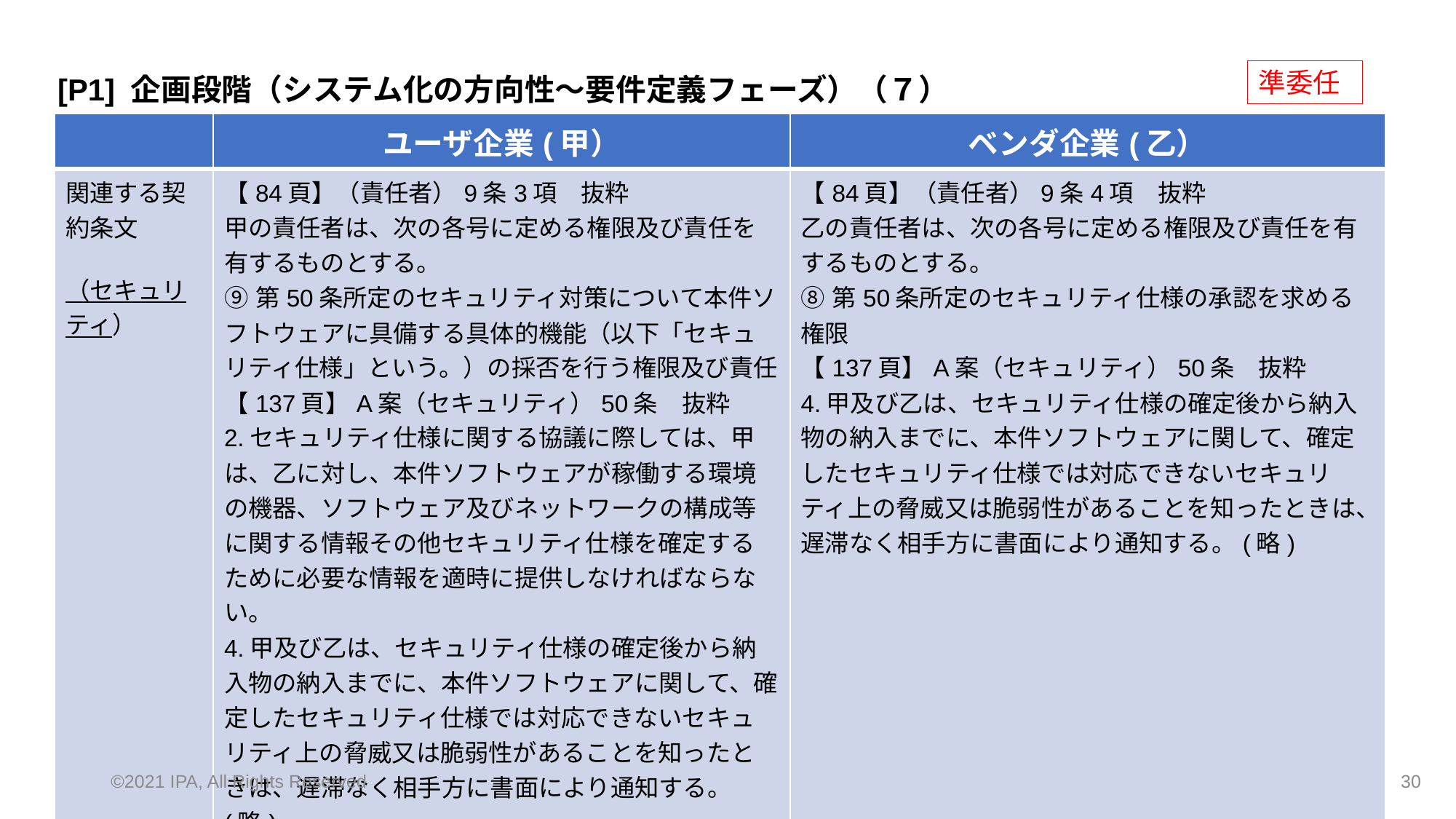

準委任
[P1] 企画段階（システム化の方向性～要件定義フェーズ）（７）
|  | ユーザ企業(甲） | ベンダ企業(乙） |
| --- | --- | --- |
| 関連する契約条文 （セキュリティ） | 【84頁】（責任者）9条3項　抜粋 甲の責任者は、次の各号に定める権限及び責任を有するものとする。 ⑨第50条所定のセキュリティ対策について本件ソフトウェアに具備する具体的機能（以下「セキュリティ仕様」という。）の採否を行う権限及び責任 【137頁】A案（セキュリティ）50条　抜粋 2.セキュリティ仕様に関する協議に際しては、甲は、乙に対し、本件ソフトウェアが稼働する環境の機器、ソフトウェア及びネットワークの構成等に関する情報その他セキュリティ仕様を確定するために必要な情報を適時に提供しなければならない。 4.甲及び乙は、セキュリティ仕様の確定後から納入物の納入までに、本件ソフトウェアに関して、確定したセキュリティ仕様では対応できないセキュリティ上の脅威又は脆弱性があることを知ったときは、遅滞なく相手方に書面により通知する。(略) | 【84頁】（責任者）9条4項　抜粋 乙の責任者は、次の各号に定める権限及び責任を有するものとする。 ⑧第50条所定のセキュリティ仕様の承認を求める権限 【137頁】A案（セキュリティ）50条　抜粋 4.甲及び乙は、セキュリティ仕様の確定後から納入物の納入までに、本件ソフトウェアに関して、確定したセキュリティ仕様では対応できないセキュリティ上の脅威又は脆弱性があることを知ったときは、遅滞なく相手方に書面により通知する。(略) |
©2021 IPA, All Rights Reserved
30